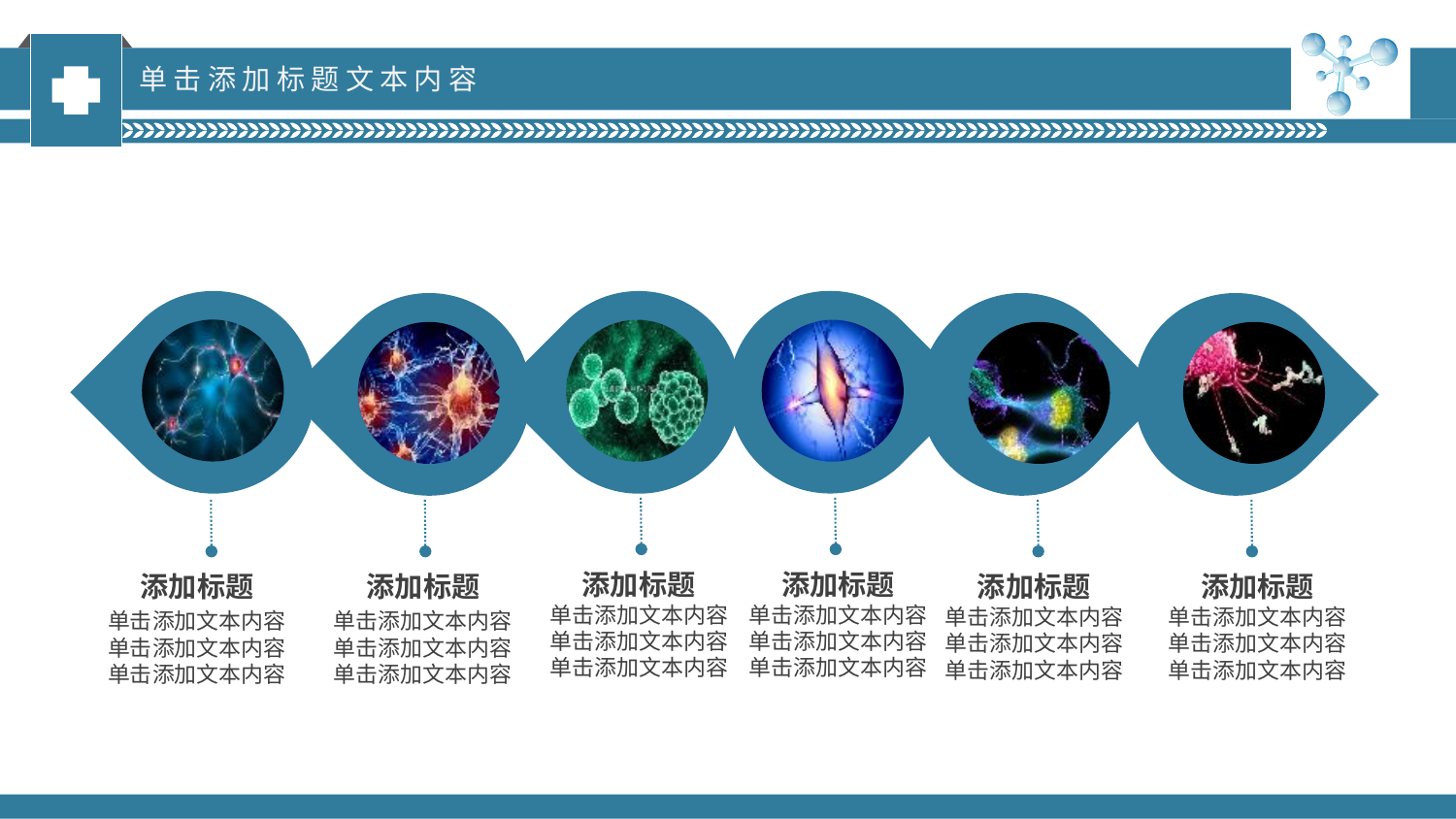

单击添加标题文本内容

添加标题
单击添加文本内容单击添加文本内容单击添加文本内容
添加标题
单击添加文本内容单击添加文本内容单击添加文本内容
添加标题
单击添加文本内容单击添加文本内容单击添加文本内容
添加标题
单击添加文本内容单击添加文本内容单击添加文本内容
添加标题
单击添加文本内容单击添加文本内容单击添加文本内容
添加标题
单击添加文本内容单击添加文本内容单击添加文本内容